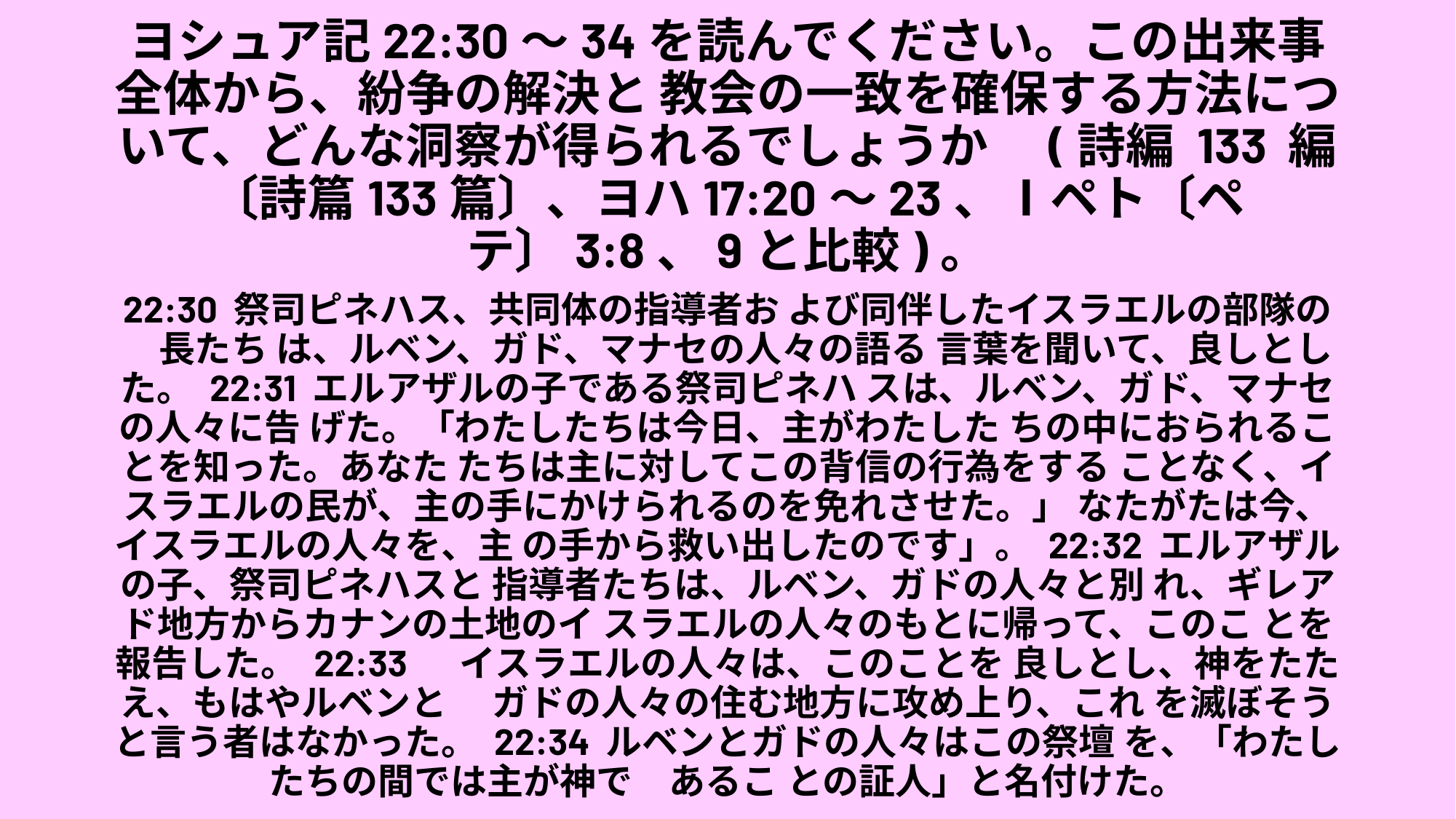

# ヨシュア記22:30～34を読んでください。この出来事全体から、紛争の解決と 教会の一致を確保する方法について、どんな洞察が得られるでしょうか　(詩編 133 編〔詩篇133篇〕、ヨハ17:20～23、Ⅰペト〔ペテ〕3:8、9と比較)。 22:30 祭司ピネハス、共同体の指導者お よび同伴したイスラエルの部隊の　長たち は、ルベン、ガド、マナセの人々の語る 言葉を聞いて、良しとした。 22:31 エルアザルの子である祭司ピネハ スは、ルベン、ガド、マナセの人々に告 げた。「わたしたちは今日、主がわたした ちの中におられることを知った。あなた たちは主に対してこの背信の行為をする ことなく、イスラエルの民が、主の手にかけられるのを免れさせた。」 なたがたは今、イスラエルの人々を、主 の手から救い出したのです」。 22:32 エルアザルの子、祭司ピネハスと 指導者たちは、ルベン、ガドの人々と別 れ、ギレアド地方からカナンの土地のイ スラエルの人々のもとに帰って、このこ とを報告した。 22:33 　イスラエルの人々は、このことを 良しとし、神をたたえ、もはやルベンと 　ガドの人々の住む地方に攻め上り、これ を滅ぼそうと言う者はなかった。 22:34 ルベンとガドの人々はこの祭壇 を、「わたしたちの間では主が神で　あるこ との証人」と名付けた。